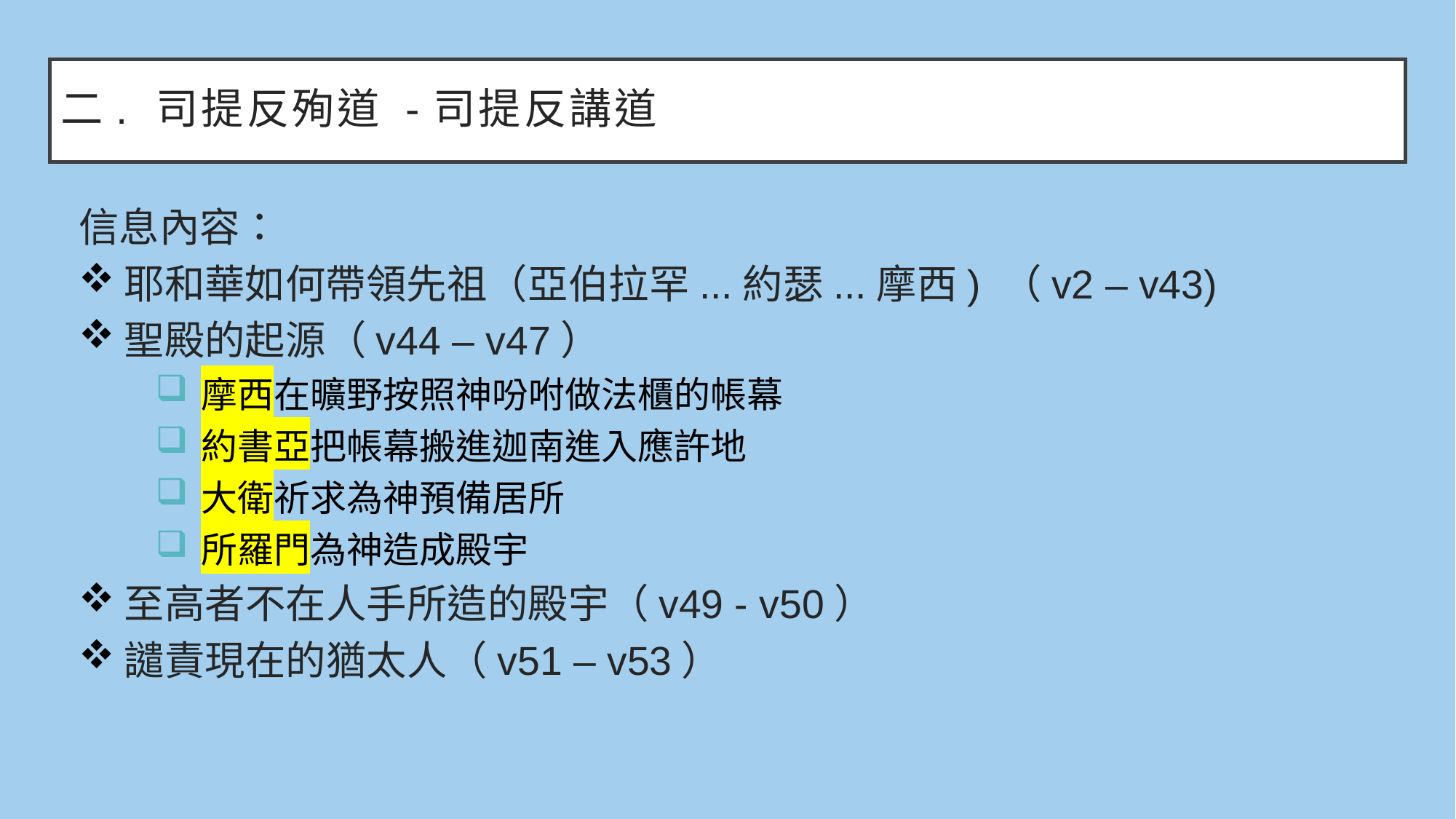

# 二. 司提反殉道 -司提反講道
信息內容：
耶和華如何帶領先祖（亞伯拉罕...約瑟...摩西) （v2 – v43)
聖殿的起源（v44 – v47）
摩西在曠野按照神吩咐做法櫃的帳幕
約書亞把帳幕搬進迦南進入應許地
大衛祈求為神預備居所
所羅門為神造成殿宇
至高者不在人手所造的殿宇（v49 - v50）
譴責現在的猶太人（v51 – v53）